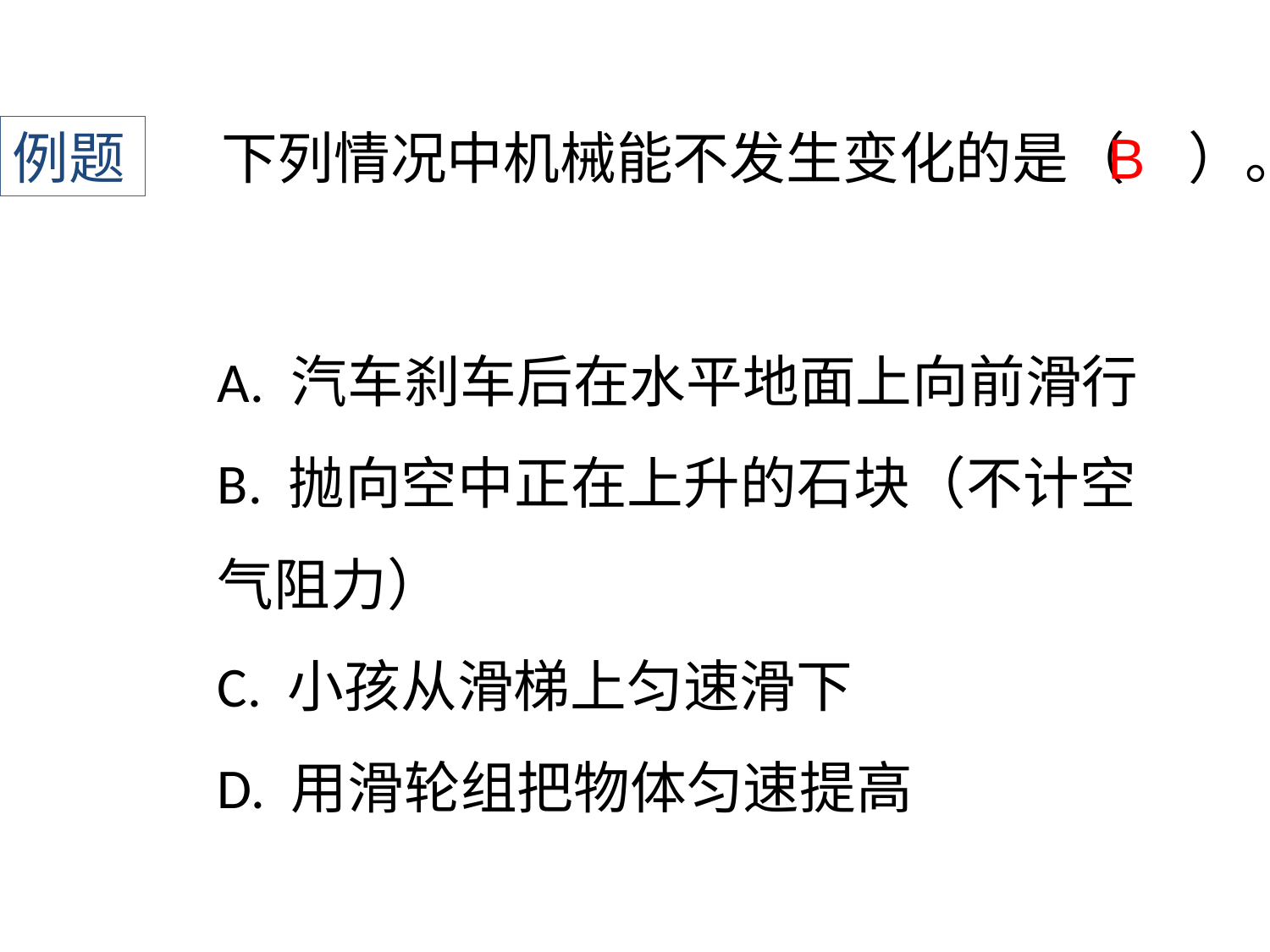

例题
﻿下列情况中机械能不发生变化的是（     ）。
B
﻿A. 汽车刹车后在水平地面上向前滑行
B. 抛向空中正在上升的石块（不计空气阻力）
C. 小孩从滑梯上匀速滑下
D. 用滑轮组把物体匀速提高